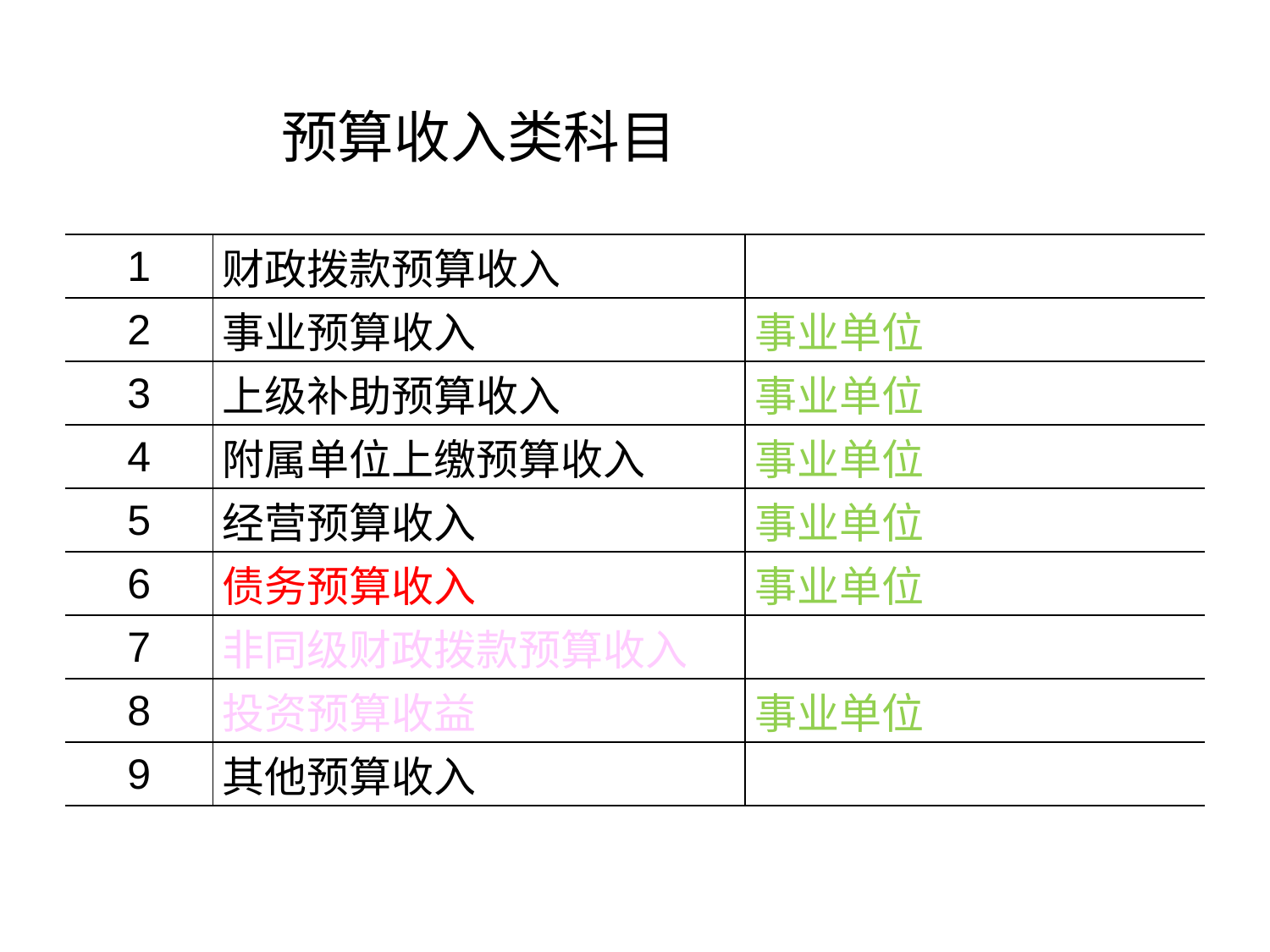

| 预算收入类科目 |  |  |
| --- | --- | --- |
| 1 | 财政拨款预算收入 |  |
| 2 | 事业预算收入 | 事业单位 |
| 3 | 上级补助预算收入 | 事业单位 |
| 4 | 附属单位上缴预算收入 | 事业单位 |
| 5 | 经营预算收入 | 事业单位 |
| 6 | 债务预算收入 | 事业单位 |
| 7 | 非同级财政拨款预算收入 |  |
| 8 | 投资预算收益 | 事业单位 |
| 9 | 其他预算收入 |  |
37